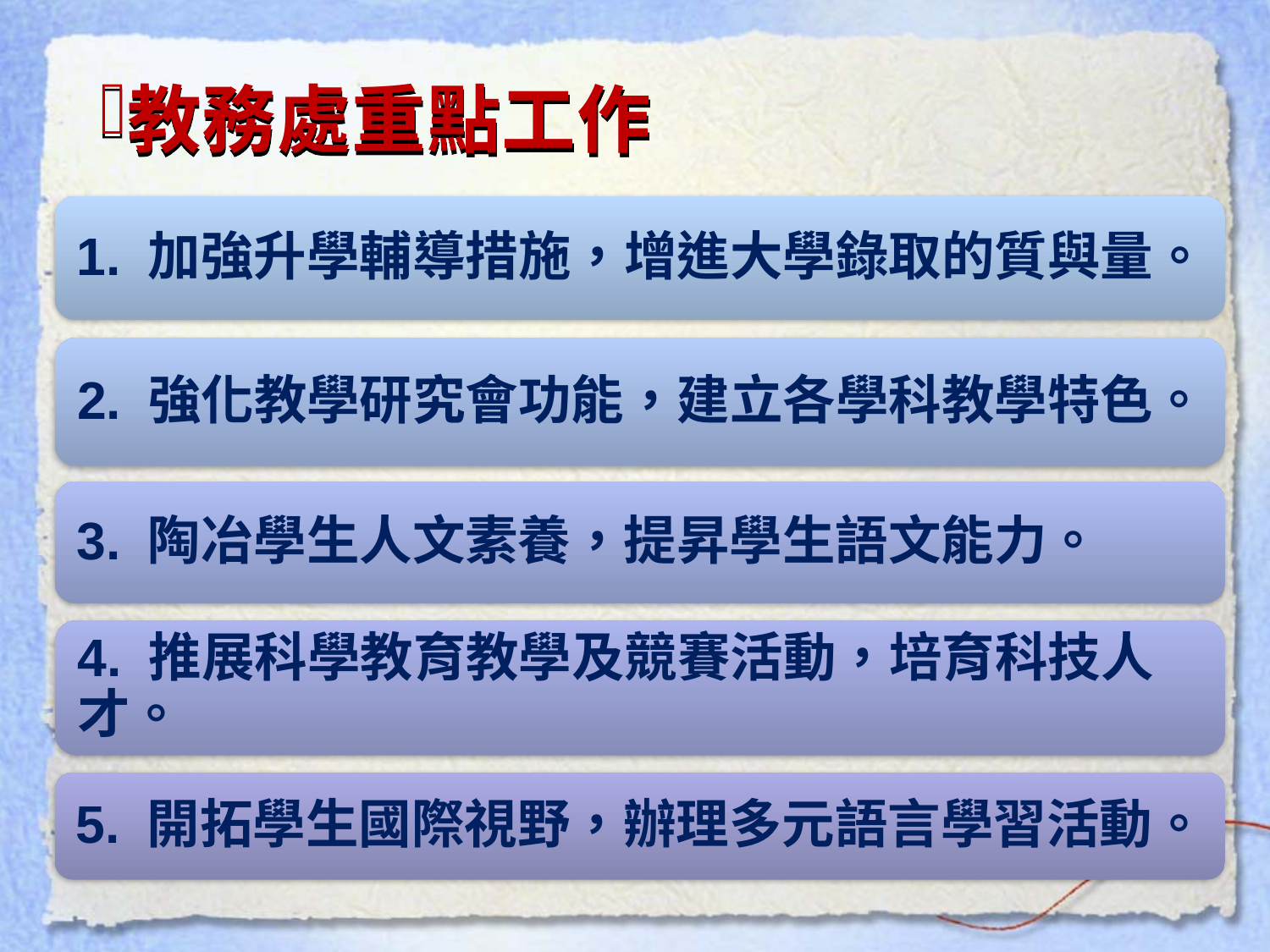

教務處重點工作
1. 加強升學輔導措施，增進大學錄取的質與量。
2. 強化教學研究會功能，建立各學科教學特色。
3. 陶冶學生人文素養，提昇學生語文能力。
4. 推展科學教育教學及競賽活動，培育科技人才。
5. 開拓學生國際視野，辦理多元語言學習活動。